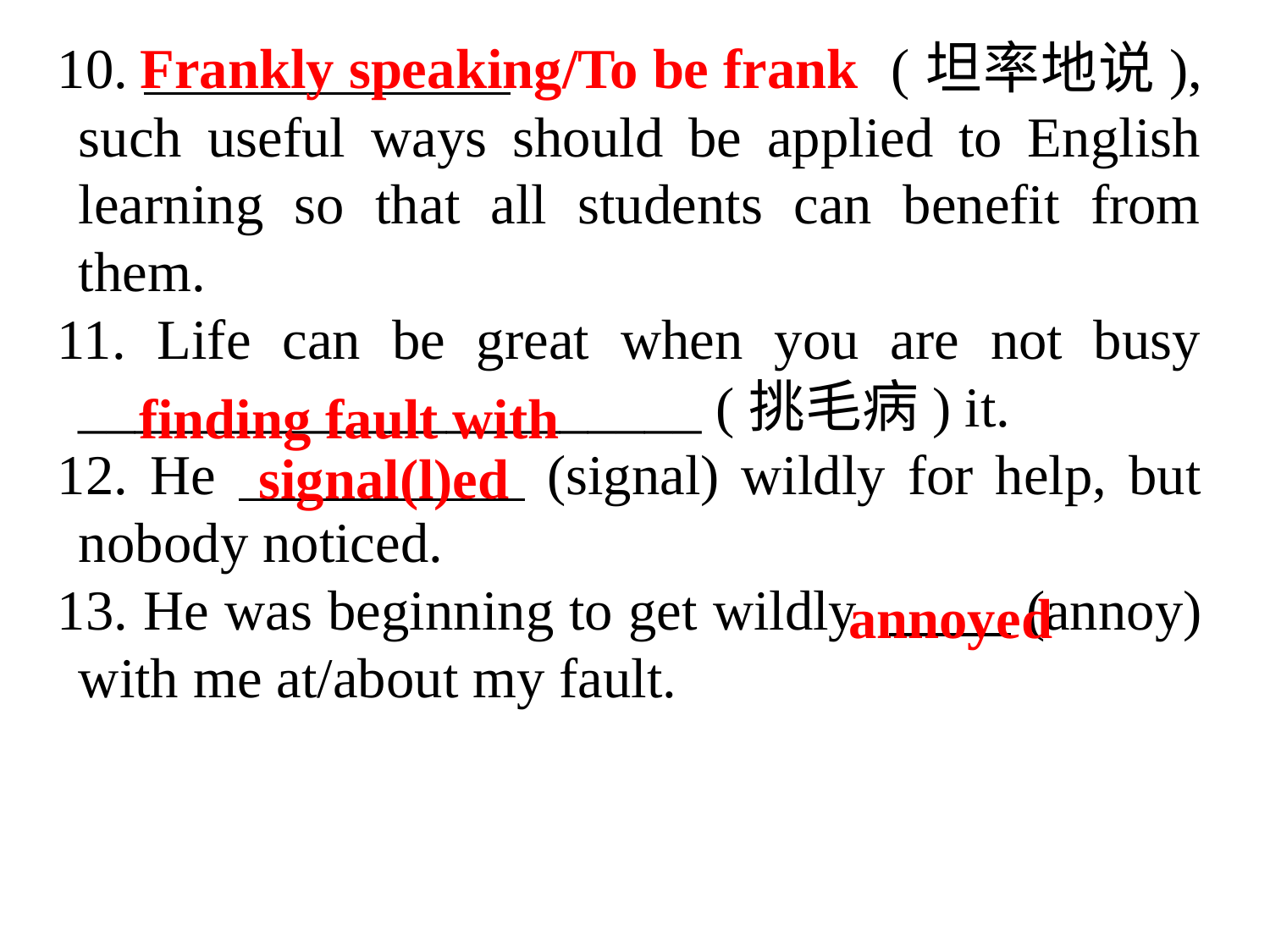

10.                                                  (坦率地说), such useful ways should be applied to English learning so that all students can benefit from them.
11. Life can be great when you are not busy ______________________ (挑毛病) it.
12. He               (signal) wildly for help, but nobody noticed.
13. He was beginning to get wildly           (annoy) with me at/about my fault.
Frankly speaking/To be frank
finding fault with
signal(l)ed
annoyed